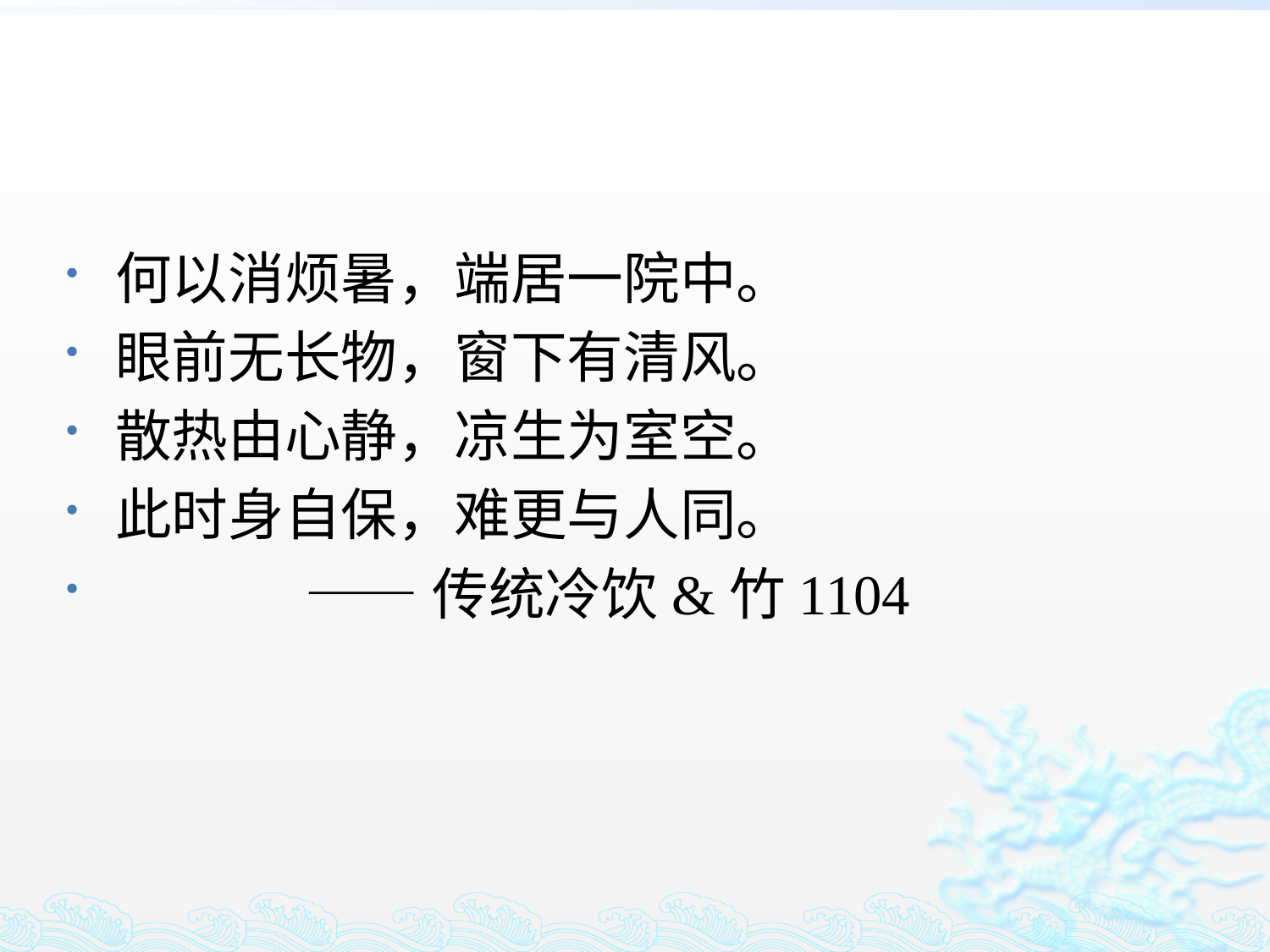

#
何以消烦暑，端居一院中。
眼前无长物，窗下有清风。
散热由心静，凉生为室空。
此时身自保，难更与人同。
               ——传统冷饮&竹1104